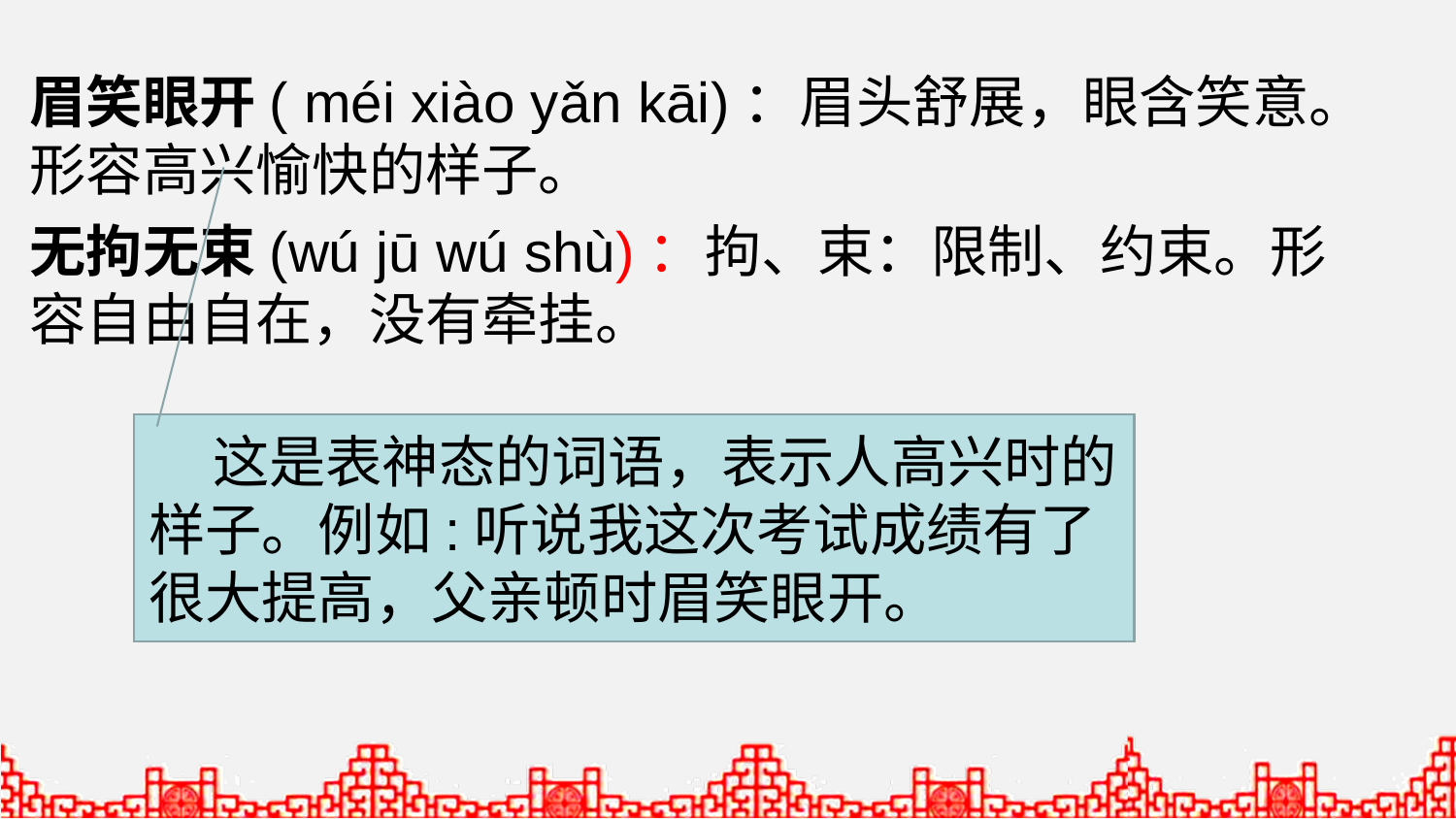

眉笑眼开( méi xiào yǎn kāi)：眉头舒展，眼含笑意。形容高兴愉快的样子。
无拘无束(wú jū wú shù)：拘、束：限制、约束。形容自由自在，没有牵挂。
    这是表神态的词语，表示人高兴时的样子。例如:听说我这次考试成绩有了很大提高，父亲顿时眉笑眼开。